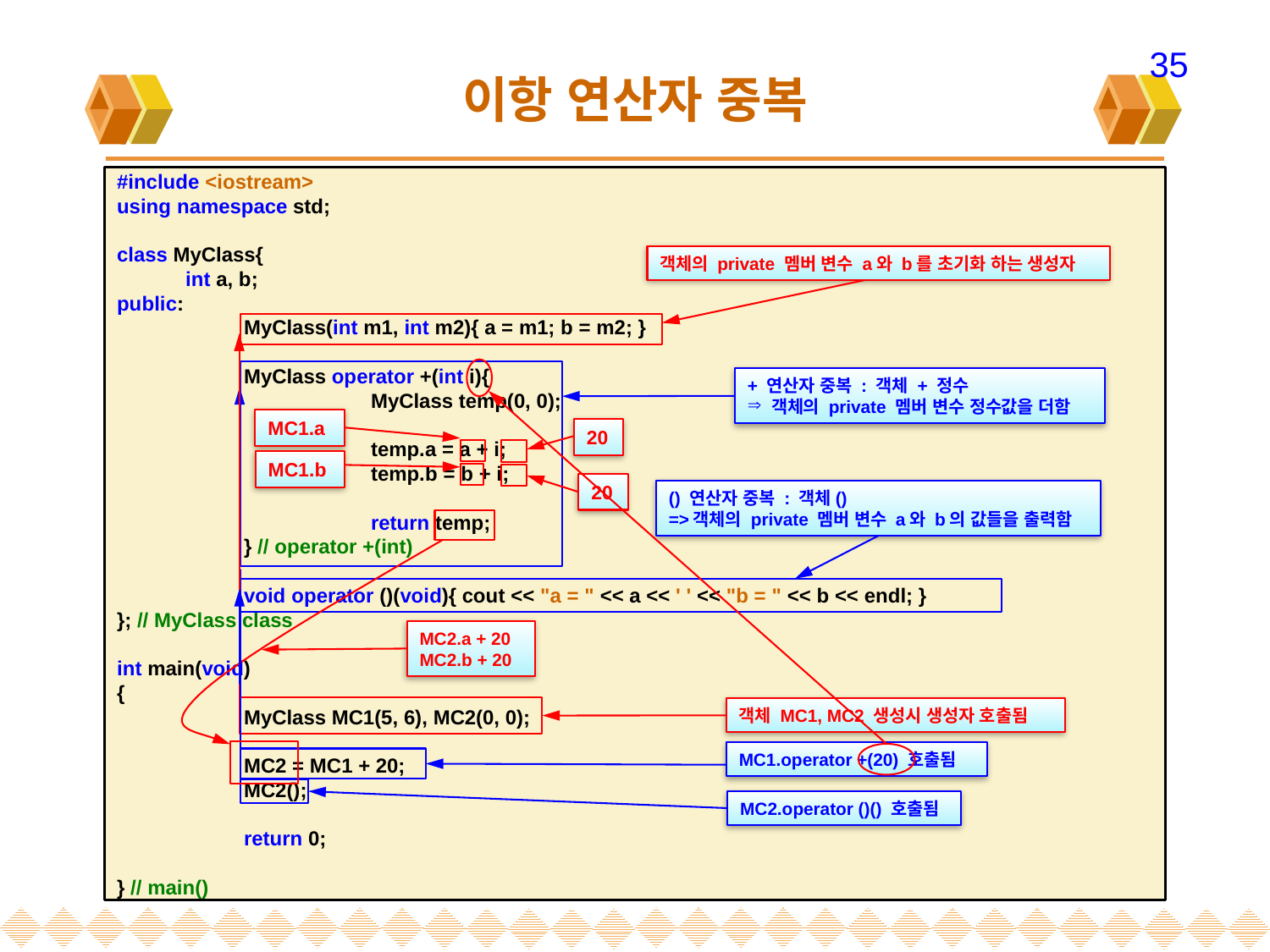

35
# 이항 연산자 중복
#include <iostream>
using namespace std;

class MyClass{
            int a, b;
public:
	MyClass(int m1, int m2){ a = m1; b = m2; }

	MyClass operator +(int i){
	   	MyClass temp(0, 0);

		temp.a = a + i;
		temp.b = b + i;

		return temp;
	} // operator +(int)

	void operator ()(void){ cout << "a = " << a << ' ' << "b = " << b << endl; }
}; // MyClass class

int main(void)
{
	MyClass MC1(5, 6), MC2(0, 0);

	MC2 = MC1 + 20;
	MC2();

	return 0;

} // main()
객체의 private 멤버 변수 a와 b를 초기화 하는 생성자

+ 연산자 중복 : 객체 + 정수
객체의 private 멤버 변수 정수값을 더함
MC1.a
20

MC1.b

20
() 연산자 중복 : 객체()
=>객체의 private 멤버 변수 a와 b의 값들을 출력함

MC2.a + 20
MC2.b + 20

객체 MC1, MC2 생성시 생성자 호출됨

MC1.operator +(20) 호출됨

MC2.operator ()() 호출됨